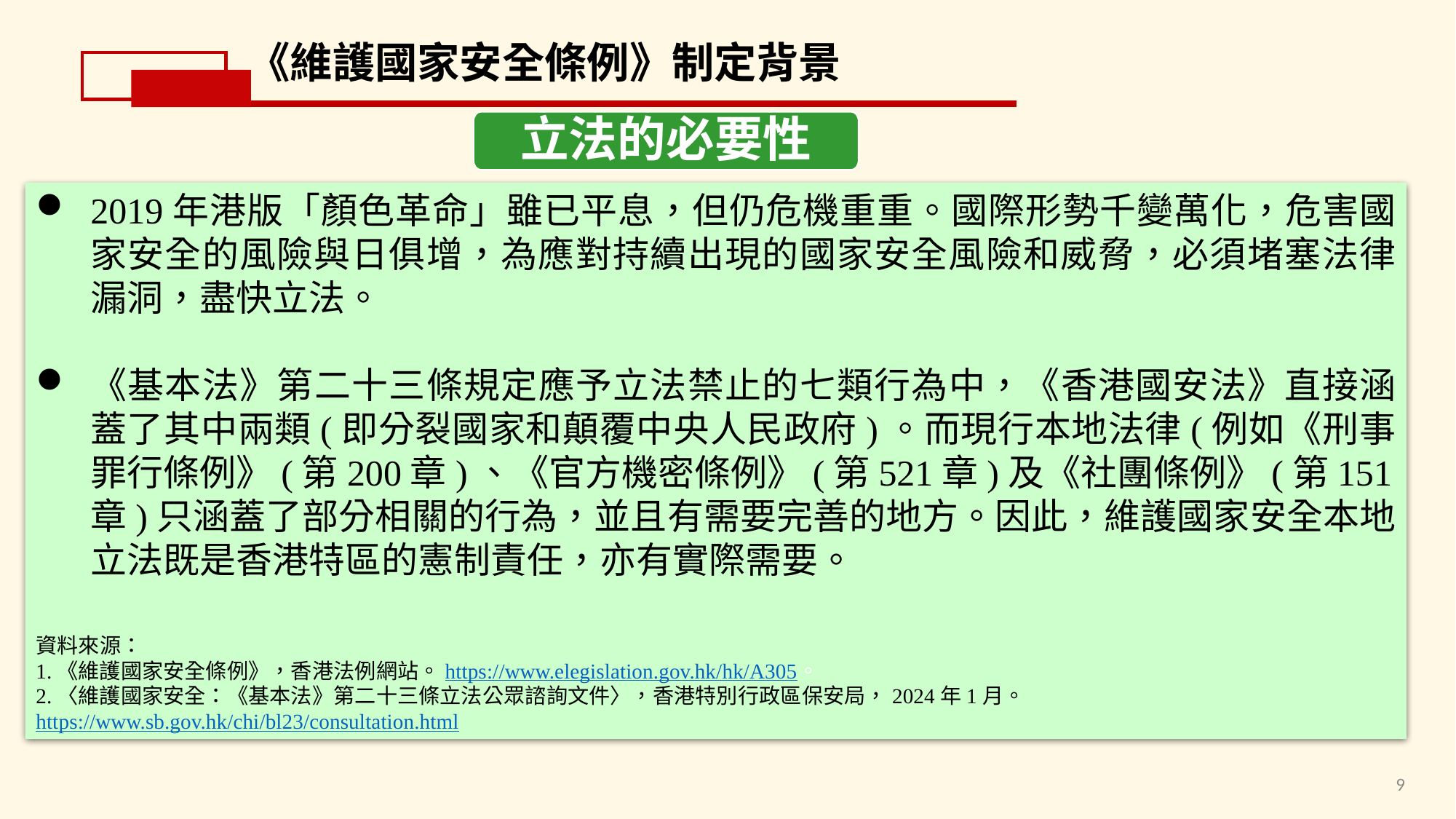

《維護國家安全條例》制定背景

立法的必要性
2019年港版「顏色革命」雖已平息，但仍危機重重。國際形勢千變萬化，危害國家安全的風險與日俱增，為應對持續出現的國家安全風險和威脅，必須堵塞法律漏洞，盡快立法。

《基本法》第二十三條規定應予立法禁止的七類行為中，《香港國安法》直接涵蓋了其中兩類(即分裂國家和顛覆中央人民政府)。而現行本地法律(例如《刑事罪行條例》(第200章)、《官方機密條例》(第521章)及《社團條例》(第151章)只涵蓋了部分相關的行為，並且有需要完善的地方。因此，維護國家安全本地立法既是香港特區的憲制責任，亦有實際需要。

資料來源：
1.《維護國家安全條例》，香港法例網站。https://www.elegislation.gov.hk/hk/A305。
2.〈維護國家安全：《基本法》第二十三條立法公眾諮詢文件〉，香港特別行政區保安局，2024年1月。 https://www.sb.gov.hk/chi/bl23/consultation.html